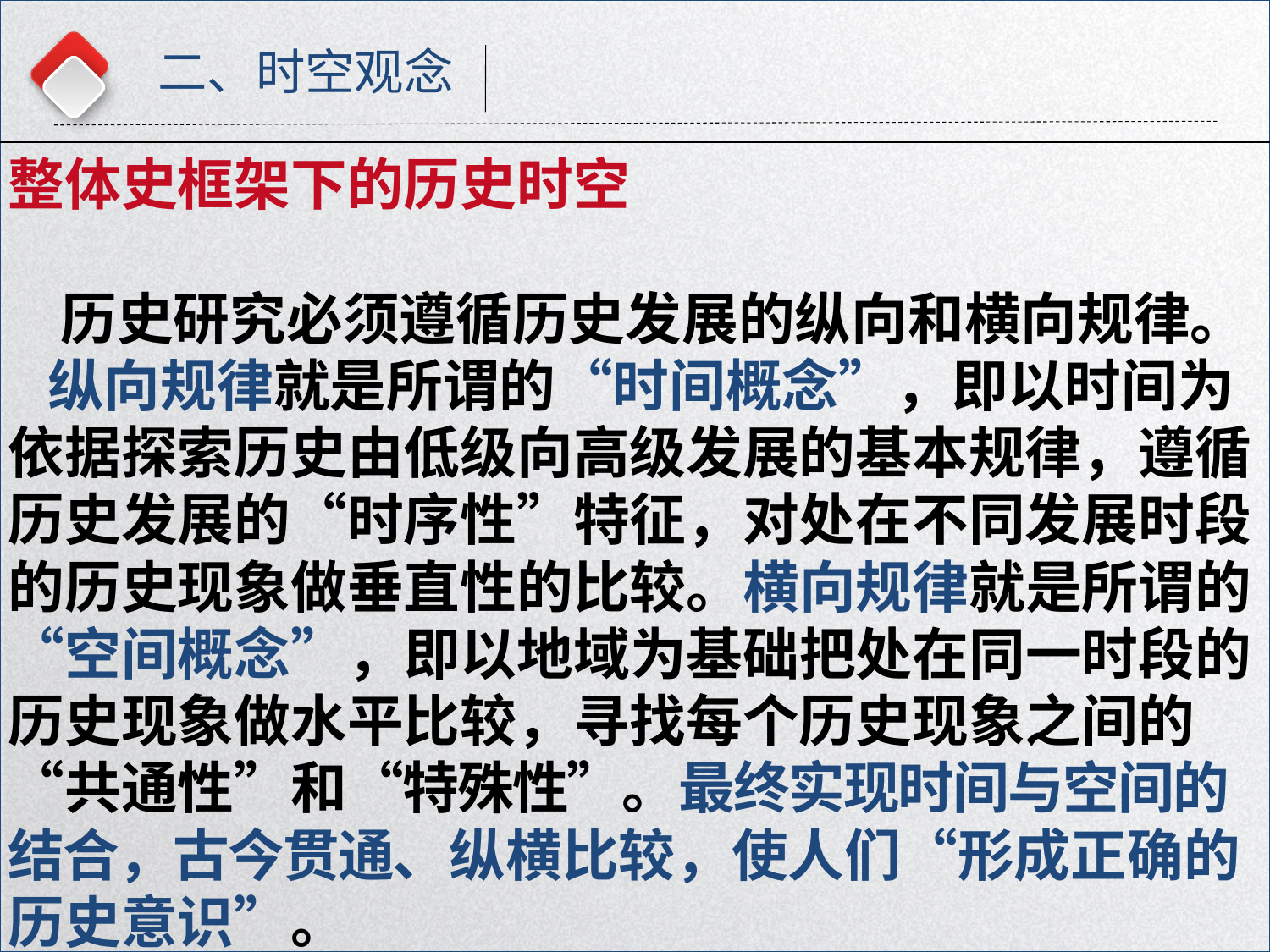

二、时空观念

整体史框架下的历史时空

   历史研究必须遵循历史发展的纵向和横向规律。
  纵向规律就是所谓的“时间概念”，即以时间为依据探索历史由低级向高级发展的基本规律，遵循历史发展的“时序性”特征，对处在不同发展时段的历史现象做垂直性的比较。横向规律就是所谓的“空间概念”，即以地域为基础把处在同一时段的历史现象做水平比较，寻找每个历史现象之间的“共通性”和“特殊性”。最终实现时间与空间的结合，古今贯通、纵横比较，使人们“形成正确的历史意识”。